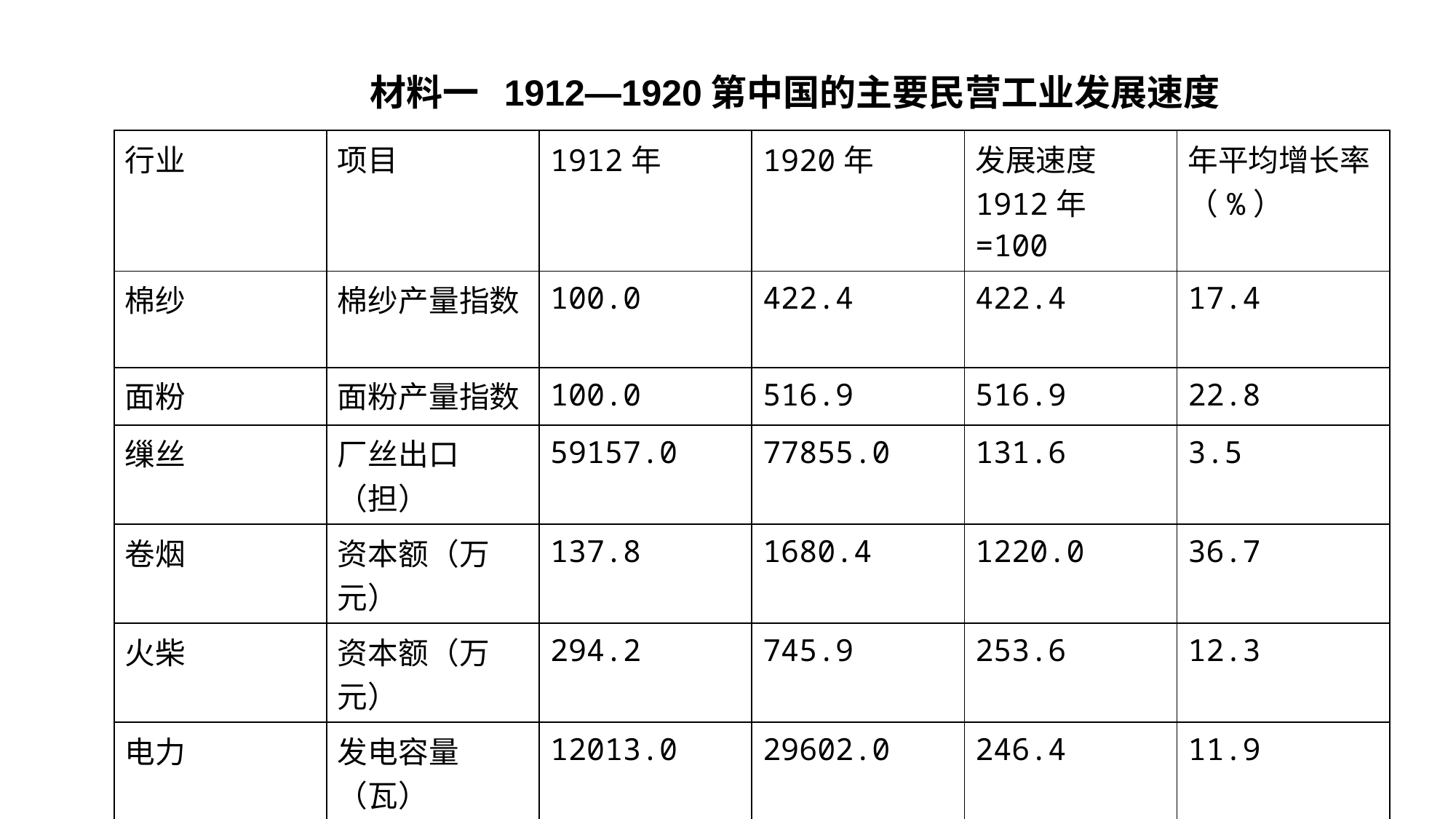

材料一  1912—1920第中国的主要民营工业发展速度
| 行业 | 项目 | 1912年 | 1920年 | 发展速度 1912年=100 | 年平均增长率（%） |
| --- | --- | --- | --- | --- | --- |
| 棉纱 | 棉纱产量指数 | 100.0 | 422.4 | 422.4 | 17.4 |
| 面粉 | 面粉产量指数 | 100.0 | 516.9 | 516.9 | 22.8 |
| 缫丝 | 厂丝出口（担） | 59157.0 | 77855.0 | 131.6 | 3.5 |
| 卷烟 | 资本额（万元） | 137.8 | 1680.4 | 1220.0 | 36.7 |
| 火柴 | 资本额（万元） | 294.2 | 745.9 | 253.6 | 12.3 |
| 电力 | 发电容量（瓦） | 12013.0 | 29602.0 | 246.4 | 11.9 |
| 水泥 | 启新厂产量 | 59405.0 | 109741.0 | 184.7 | 8.0 |
| 矿冶 | 生产指数（1913年=100） | 79.1 | 158.0 | 199.7 | 9.0 |